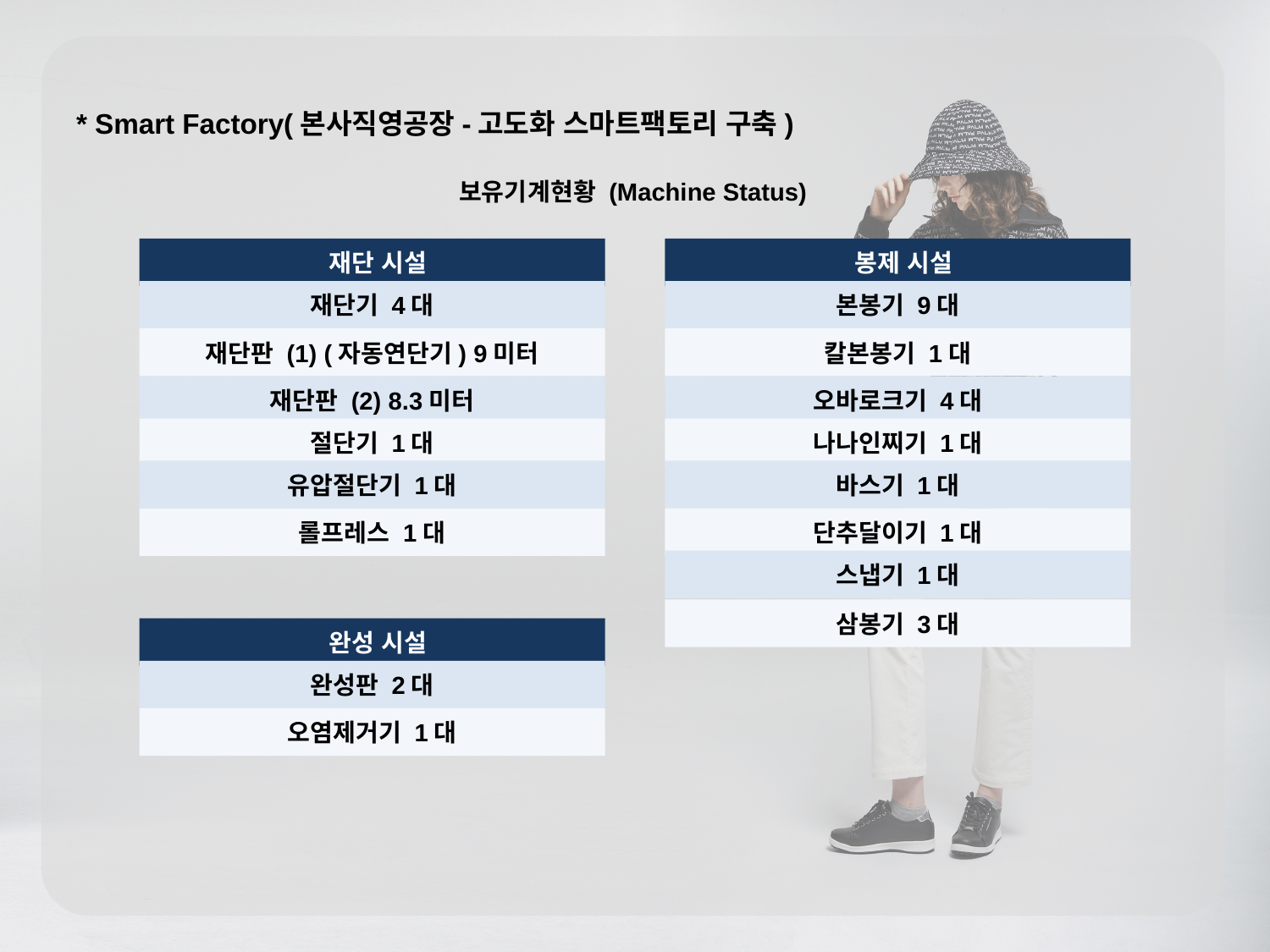

* Smart Factory(본사직영공장-고도화 스마트팩토리 구축)
보유기계현황 (Machine Status)
 재단 시설
 봉제 시설
재단기 4대
본봉기 9대
재단판 (1) (자동연단기) 9미터
칼본봉기 1대
재단판 (2) 8.3미터
오바로크기 4대
절단기 1대
나나인찌기 1대
유압절단기 1대
바스기 1대
단추달이기 1대
롤프레스 1대
스냅기 1대
삼봉기 3대
 완성 시설
완성판 2대
오염제거기 1대